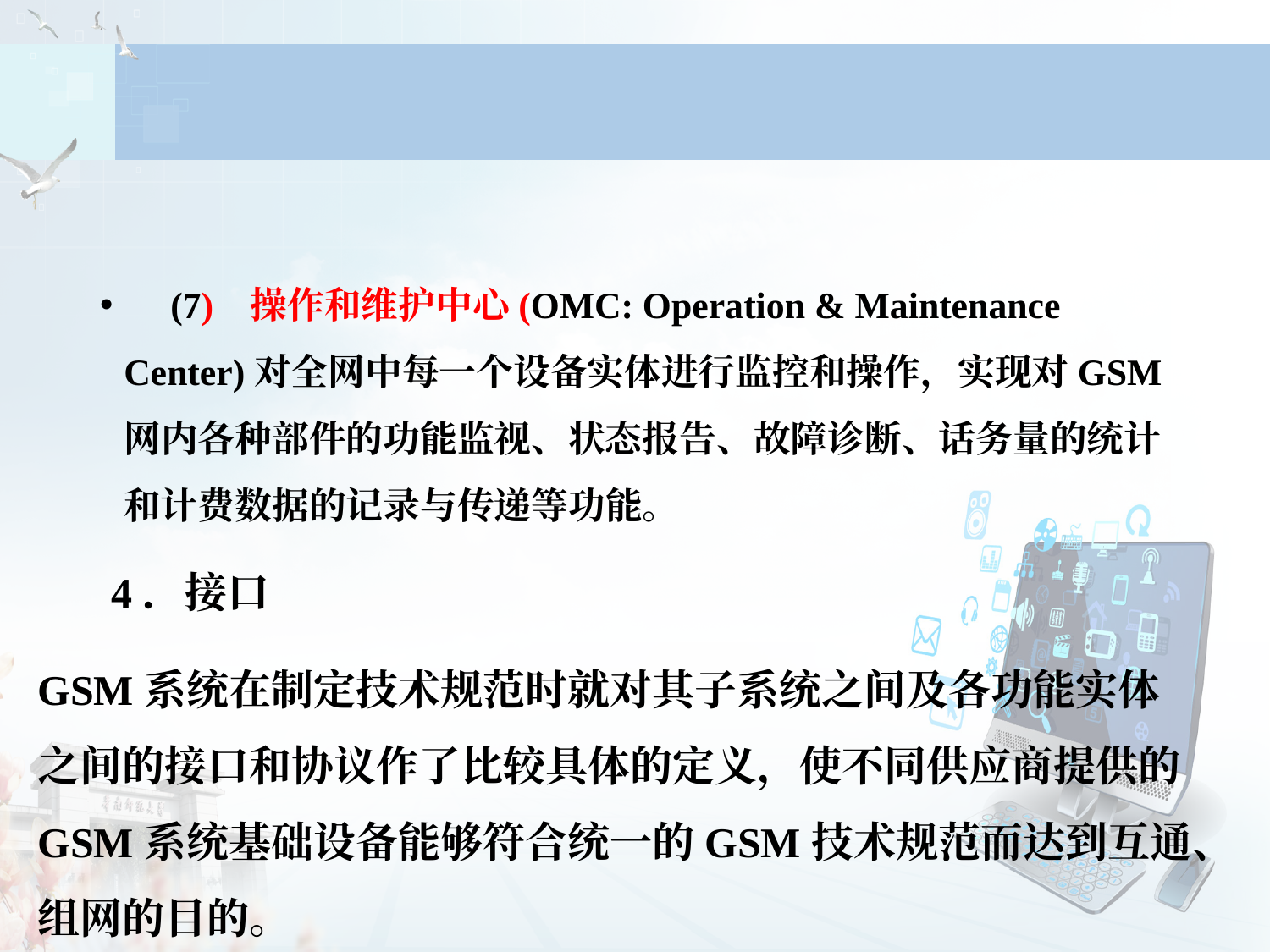

#
     (7)   操作和维护中心(OMC: Operation & Maintenance Center)对全网中每一个设备实体进行监控和操作，实现对GSM网内各种部件的功能监视、状态报告、故障诊断、话务量的统计和计费数据的记录与传递等功能。

       4．接口
GSM系统在制定技术规范时就对其子系统之间及各功能实体之间的接口和协议作了比较具体的定义，使不同供应商提供的GSM系统基础设备能够符合统一的GSM技术规范而达到互通、组网的目的。